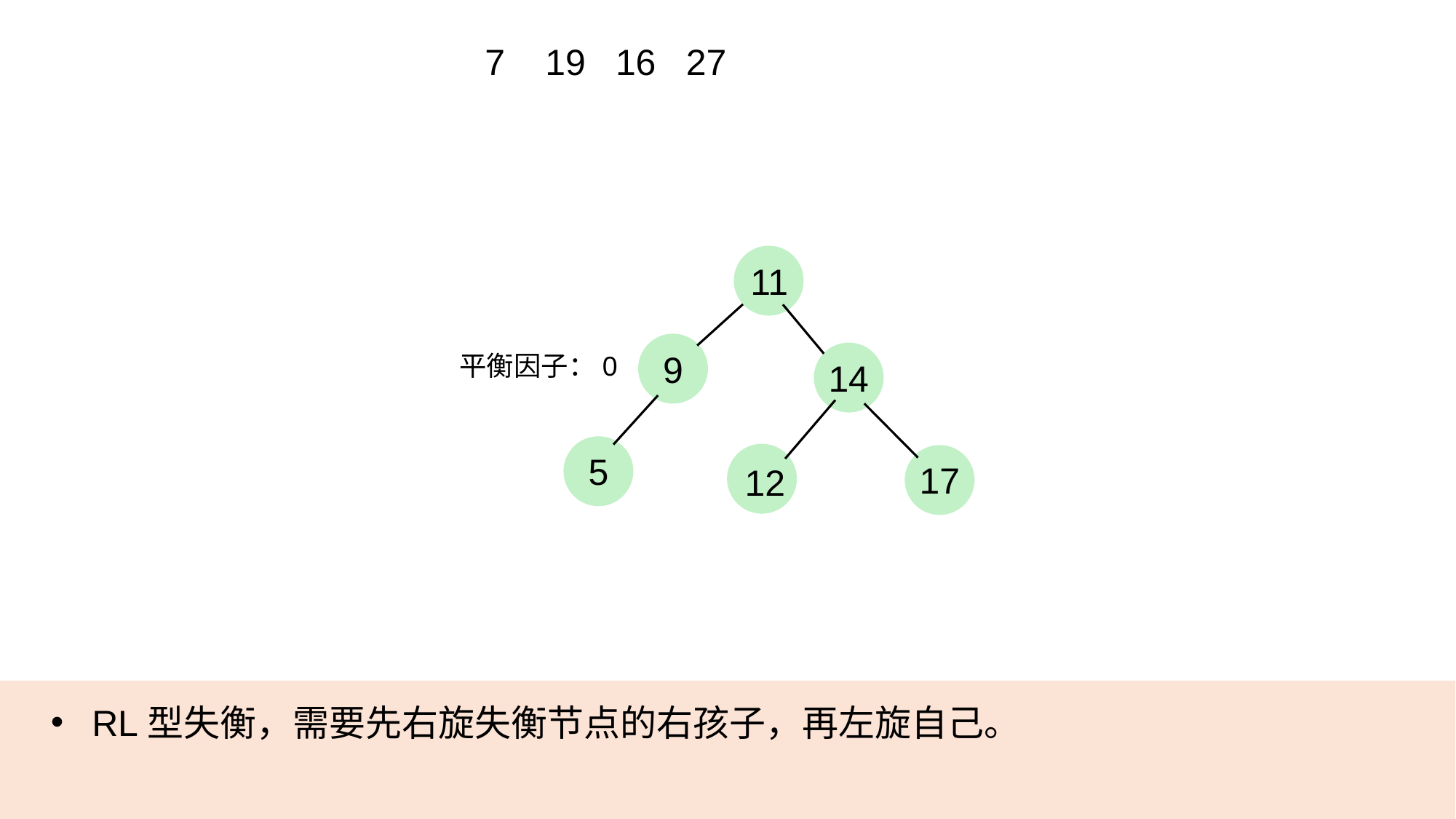

7
19
16
27

11

9

平衡因子：0
14

5

17
12

RL型失衡，需要先右旋失衡节点的右孩子，再左旋自己。